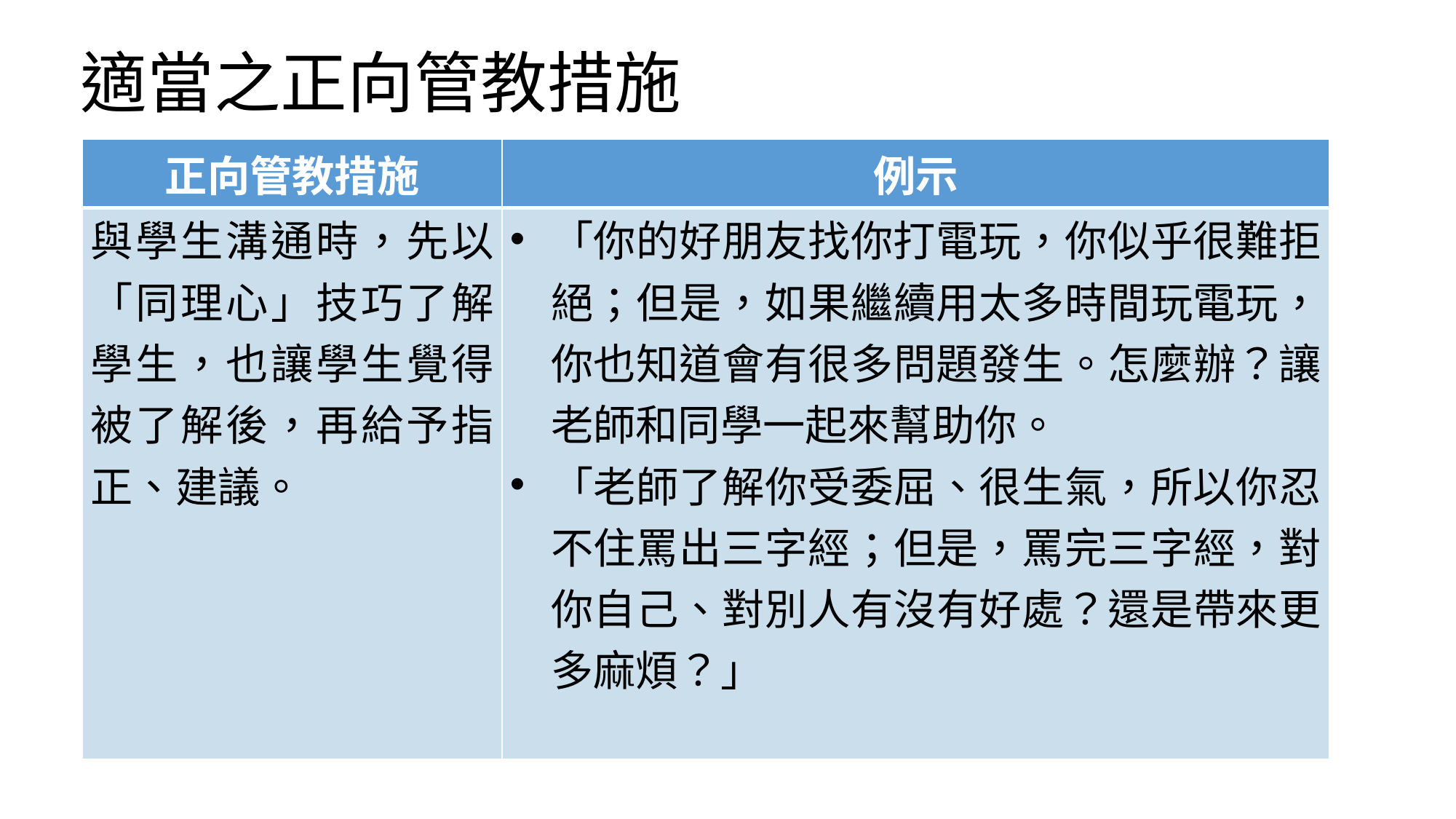

適當之正向管教措施
| 正向管教措施 | 例示 |
| --- | --- |
| 與學生溝通時，先以「同理心」技巧了解學生，也讓學生覺得被了解後，再給予指正、建議。 | 「你的好朋友找你打電玩，你似乎很難拒絕；但是，如果繼續用太多時間玩電玩，你也知道會有很多問題發生。怎麼辦？讓老師和同學一起來幫助你。 「老師了解你受委屈、很生氣，所以你忍不住罵出三字經；但是，罵完三字經，對你自己、對別人有沒有好處？還是帶來更多麻煩？」 |